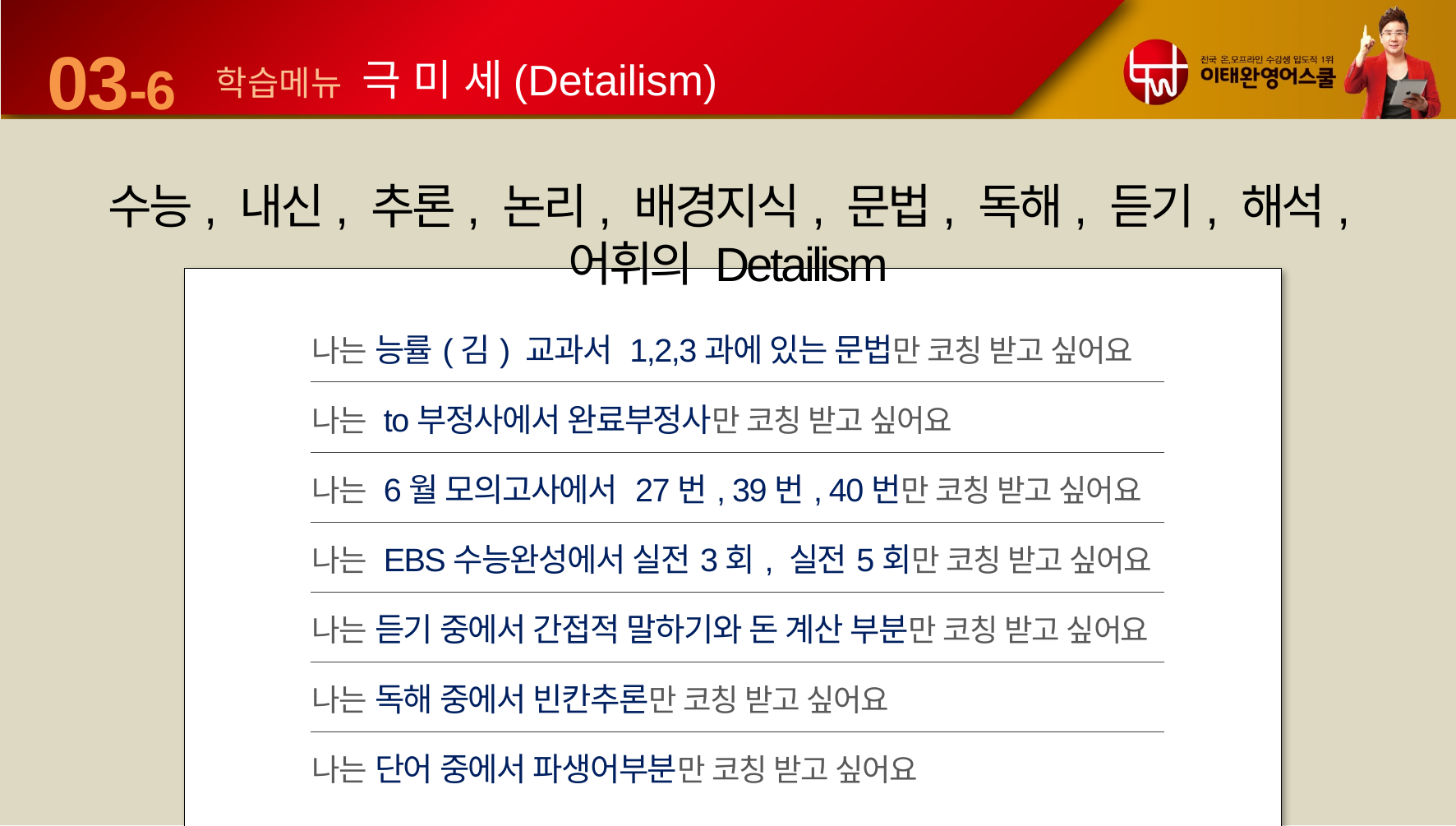

03-6
학습메뉴  극 미 세(Detailism)

수능, 내신, 추론, 논리, 배경지식, 문법, 독해, 듣기, 해석, 어휘의 Detailism

| 나는 능률(김) 교과서 1,2,3과에 있는 문법만 코칭 받고 싶어요 |
| --- |
| 나는 to부정사에서 완료부정사만 코칭 받고 싶어요 |
| 나는 6월 모의고사에서 27번, 39번, 40번만 코칭 받고 싶어요 |
| 나는 EBS수능완성에서 실전3회, 실전5회만 코칭 받고 싶어요 |
| 나는 듣기 중에서 간접적 말하기와 돈 계산 부분만 코칭 받고 싶어요 |
| 나는 독해 중에서 빈칸추론만 코칭 받고 싶어요 |
| 나는 단어 중에서 파생어부분만 코칭 받고 싶어요 |